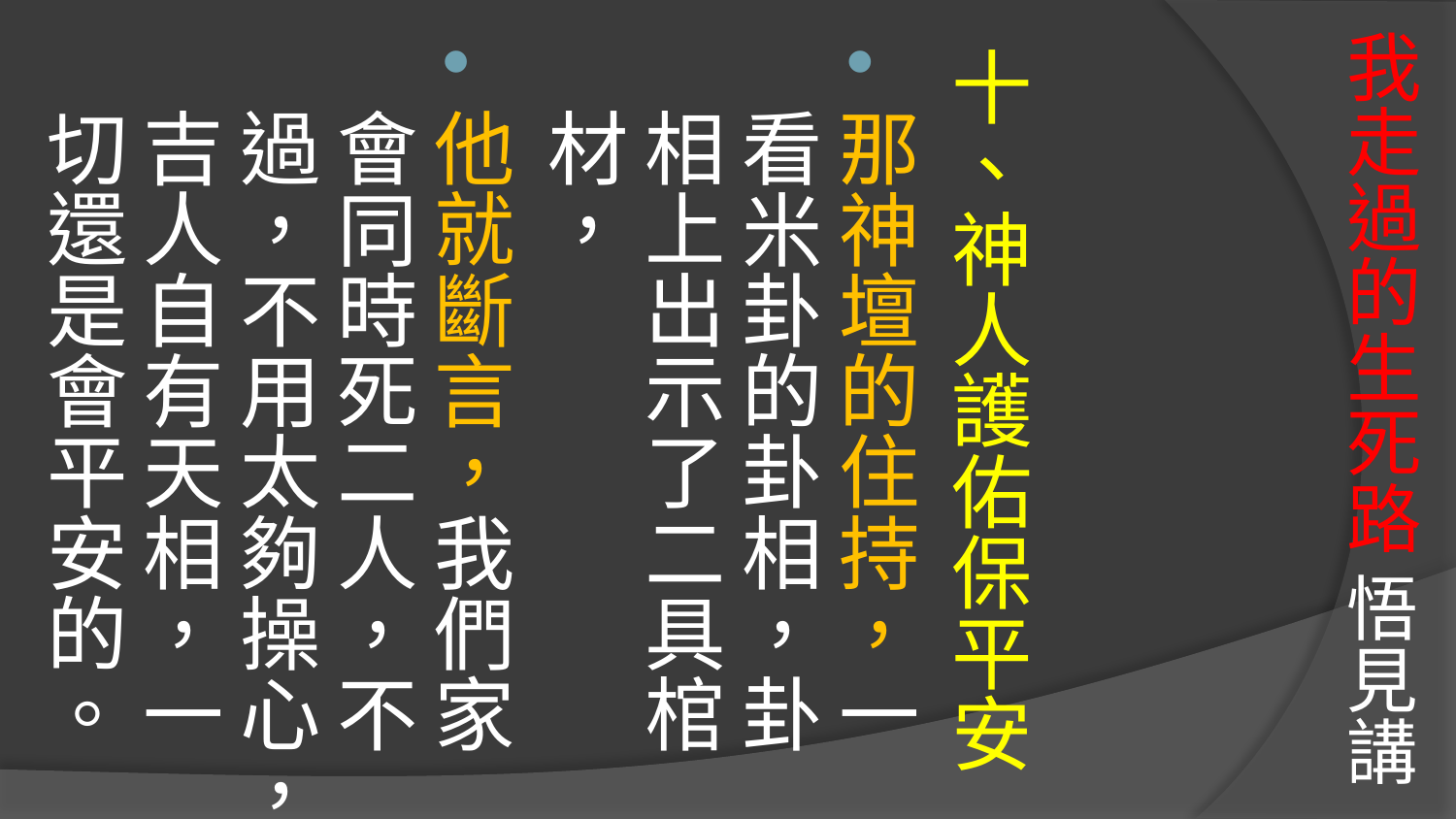

# 我走過的生死路 悟見講
十、神人護佑保平安
那神壇的住持，一看米卦的卦相，卦相上出示了二具棺材，
他就斷言，我們家會同時死二人，不過，不用太夠操心，吉人自有天相，一切還是會平安的。